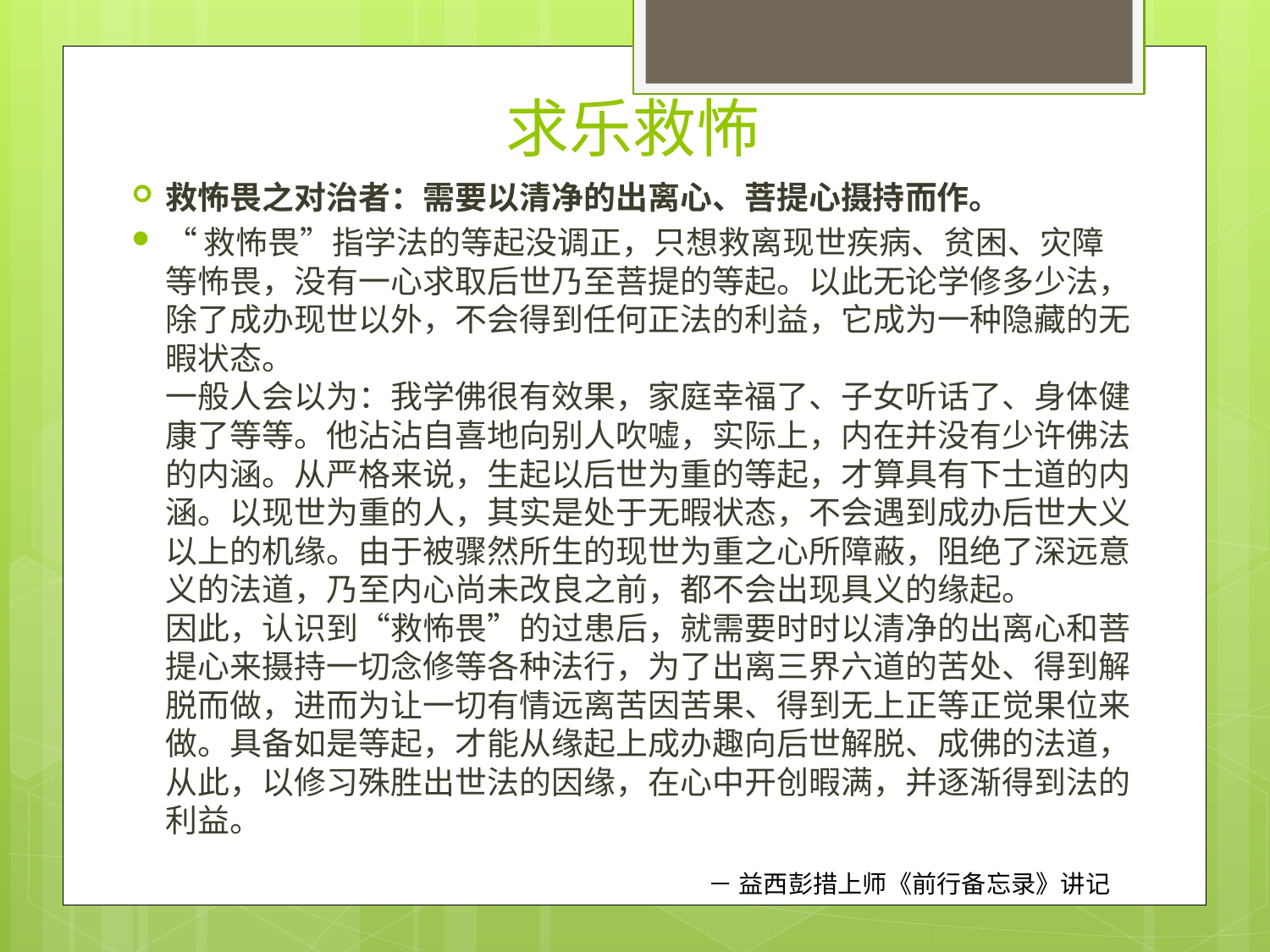

# 求乐救怖
救怖畏之对治者：需要以清净的出离心、菩提心摄持而作。
“救怖畏”指学法的等起没调正，只想救离现世疾病、贫困、灾障等怖畏，没有一心求取后世乃至菩提的等起。以此无论学修多少法，除了成办现世以外，不会得到任何正法的利益，它成为一种隐藏的无暇状态。
一般人会以为：我学佛很有效果，家庭幸福了、子女听话了、身体健康了等等。他沾沾自喜地向别人吹嘘，实际上，内在并没有少许佛法的内涵。从严格来说，生起以后世为重的等起，才算具有下士道的内涵。以现世为重的人，其实是处于无暇状态，不会遇到成办后世大义以上的机缘。由于被骤然所生的现世为重之心所障蔽，阻绝了深远意义的法道，乃至内心尚未改良之前，都不会出现具义的缘起。
因此，认识到“救怖畏”的过患后，就需要时时以清净的出离心和菩提心来摄持一切念修等各种法行，为了出离三界六道的苦处、得到解脱而做，进而为让一切有情远离苦因苦果、得到无上正等正觉果位来做。具备如是等起，才能从缘起上成办趣向后世解脱、成佛的法道，从此，以修习殊胜出世法的因缘，在心中开创暇满，并逐渐得到法的利益。

－ 益西彭措上师《前行备忘录》讲记